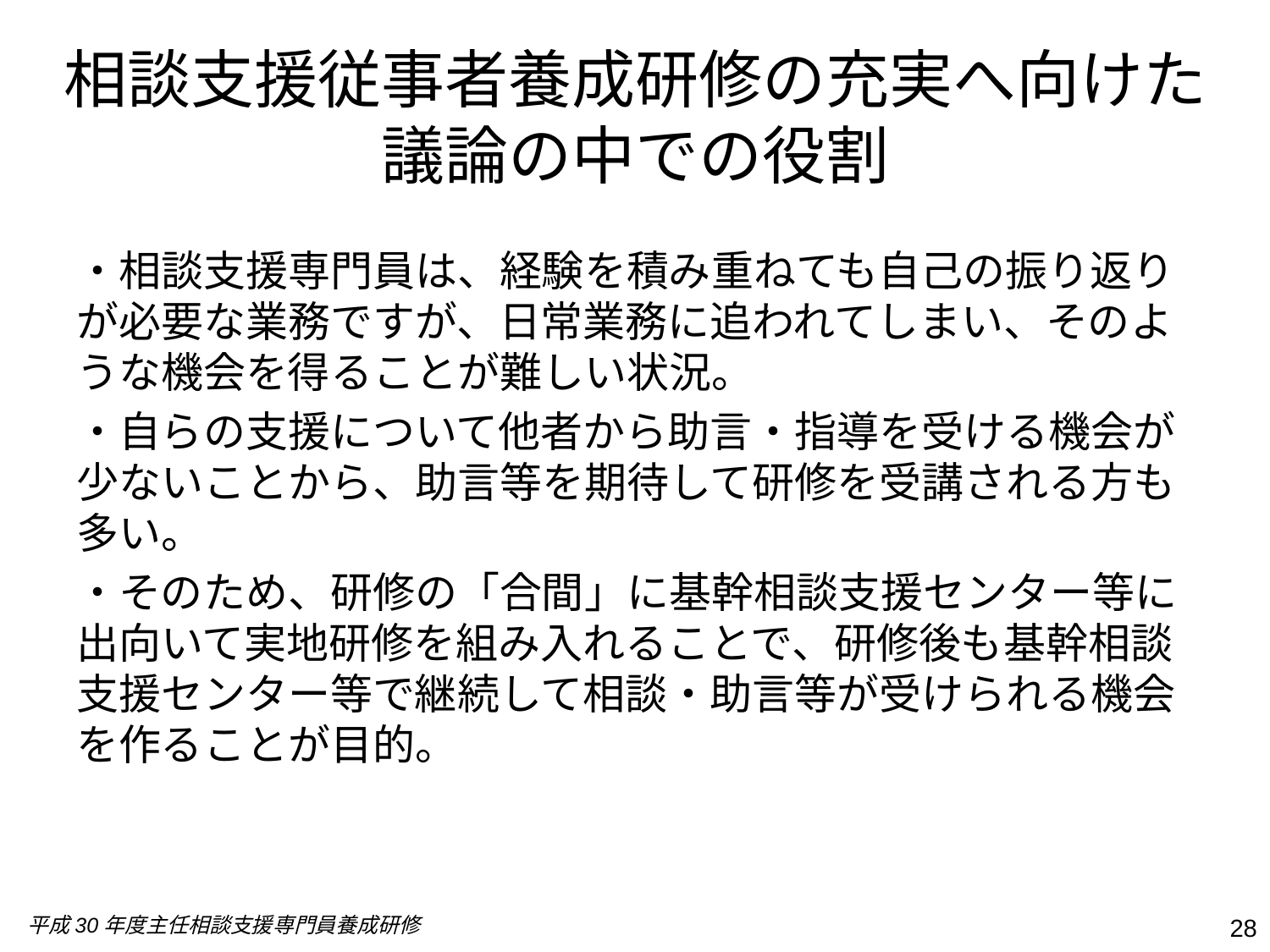

# 相談支援従事者養成研修の充実へ向けた議論の中での役割
・相談支援専門員は、経験を積み重ねても自己の振り返りが必要な業務ですが、日常業務に追われてしまい、そのような機会を得ることが難しい状況。
・自らの支援について他者から助言・指導を受ける機会が少ないことから、助言等を期待して研修を受講される方も多い。
・そのため、研修の「合間」に基幹相談支援センター等に出向いて実地研修を組み入れることで、研修後も基幹相談支援センター等で継続して相談・助言等が受けられる機会を作ることが目的。

平成30年度主任相談支援専門員養成研修
28